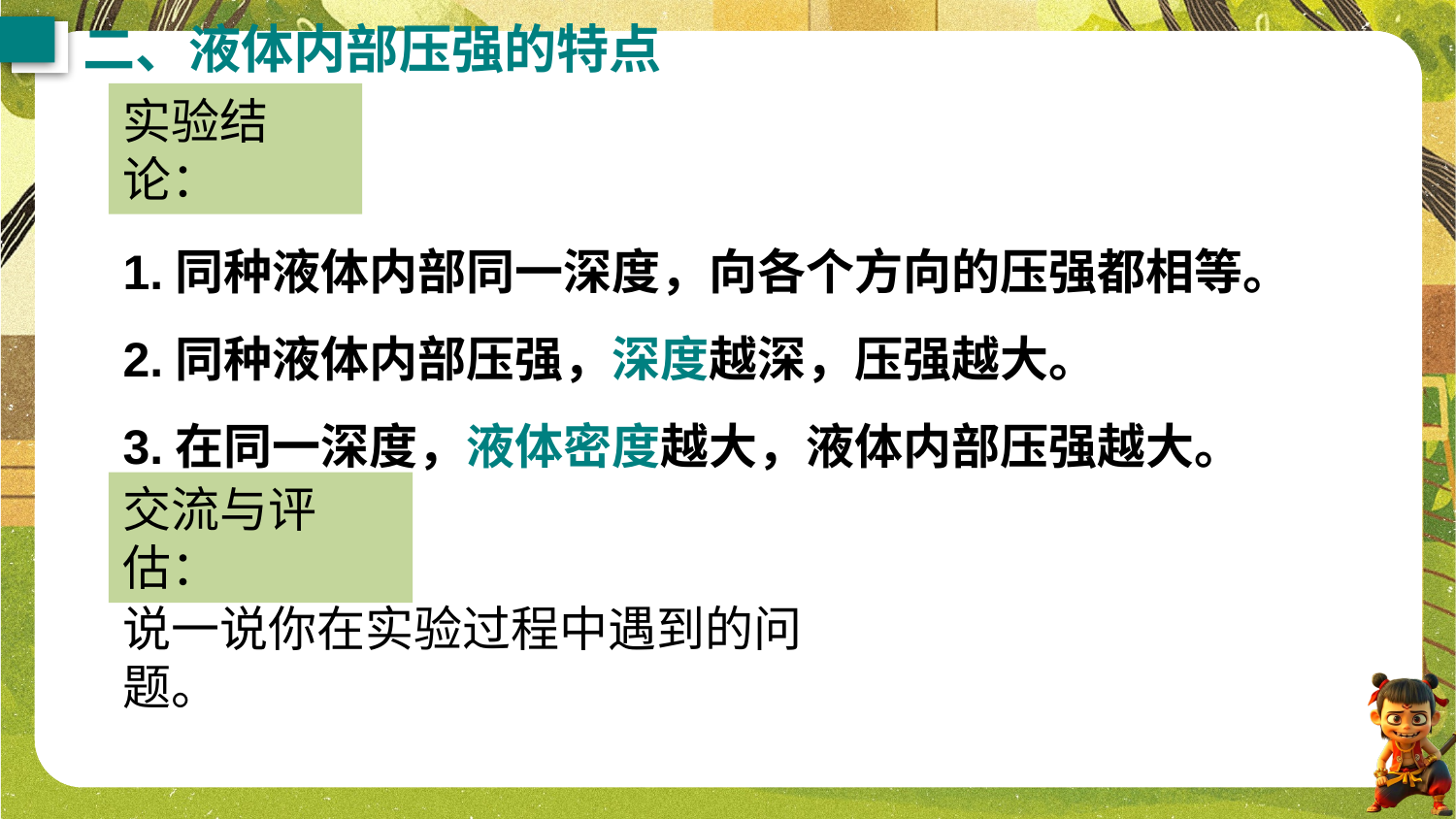

二、液体内部压强的特点

实验结论：
1.同种液体内部同一深度，向各个方向的压强都相等。
2.同种液体内部压强，深度越深，压强越大。
3.在同一深度，液体密度越大，液体内部压强越大。
交流与评估：
说一说你在实验过程中遇到的问题。